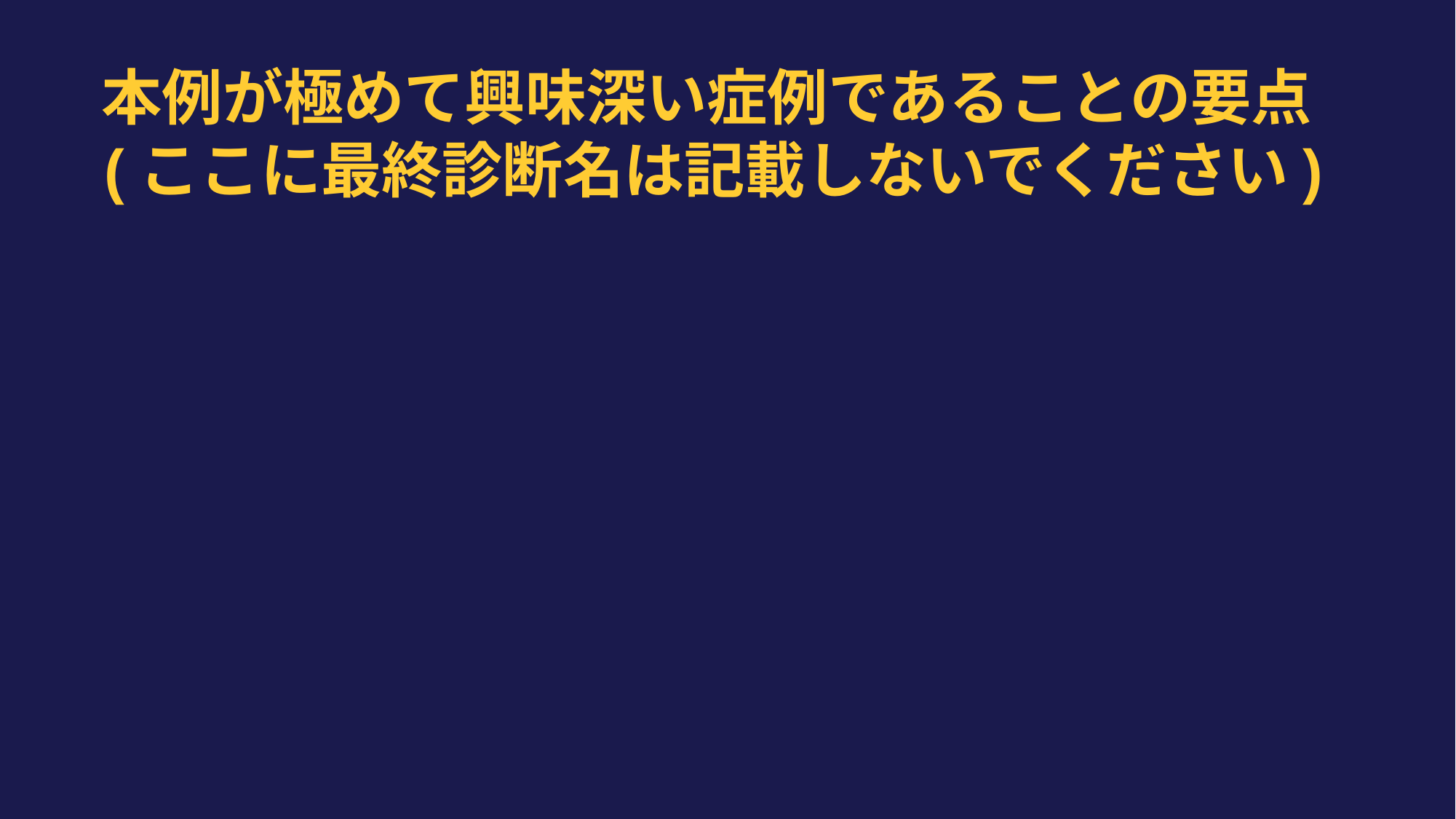

# 本例が極めて興味深い症例であることの要点(ここに最終診断名は記載しないでください)